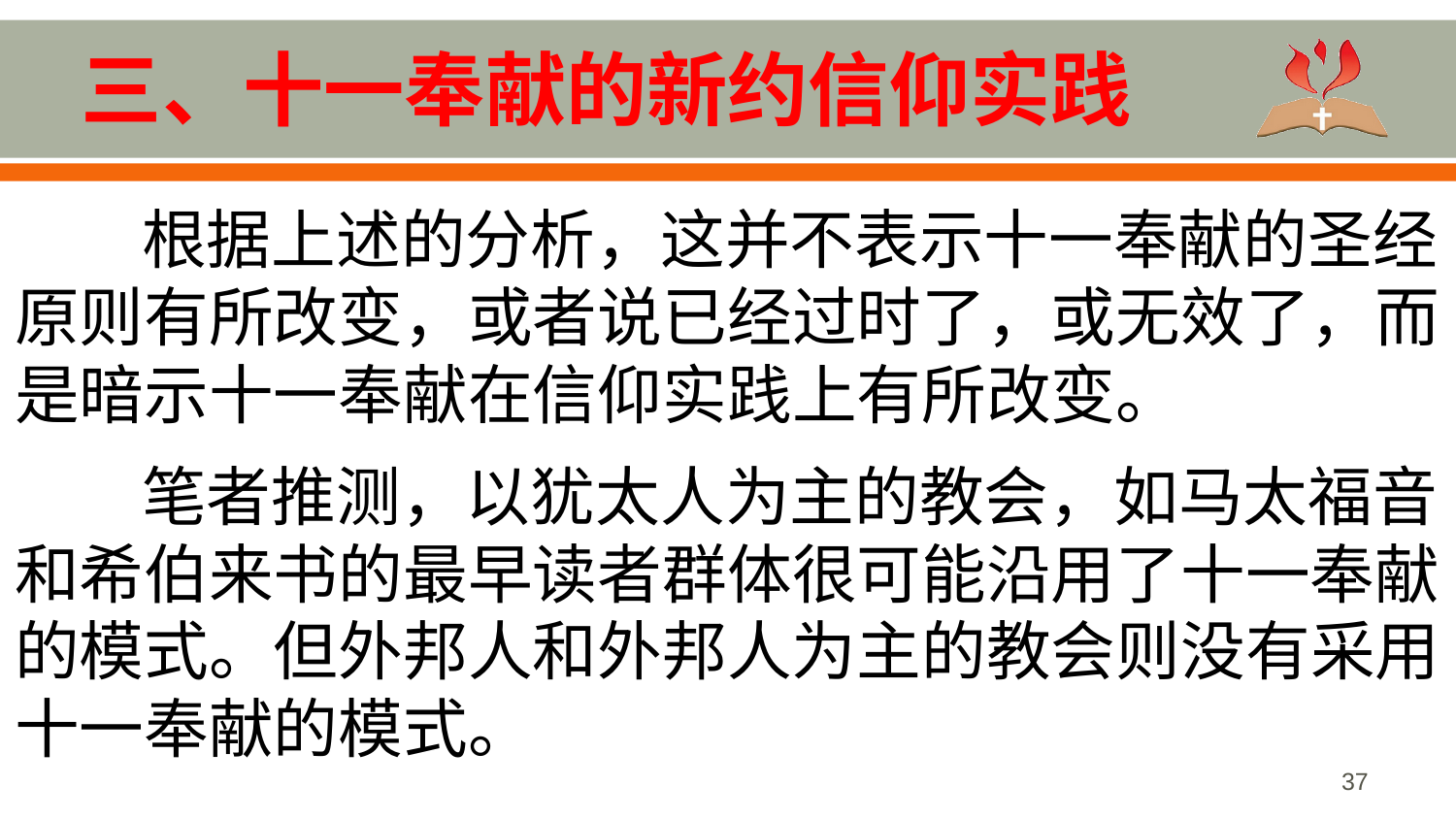

# 三、十一奉献的新约信仰实践
根据上述的分析，这并不表示十一奉献的圣经原则有所改变，或者说已经过时了，或无效了，而是暗示十一奉献在信仰实践上有所改变。
笔者推测，以犹太人为主的教会，如马太福音和希伯来书的最早读者群体很可能沿用了十一奉献的模式。但外邦人和外邦人为主的教会则没有采用十一奉献的模式。

37